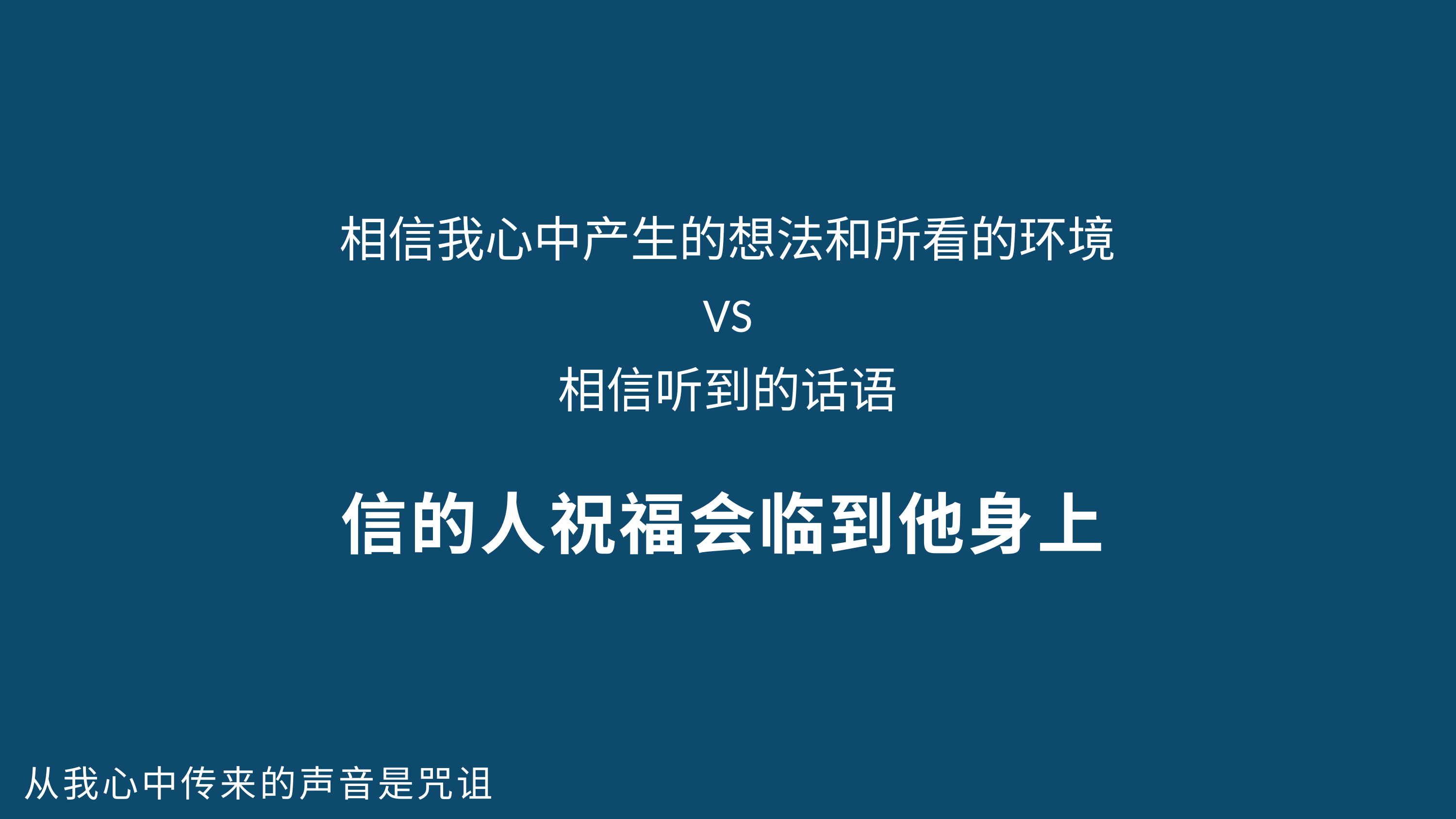

相信我心中产生的想法和所看的环境
VS
相信听到的话语
信的人祝福会临到他身上
从我心中传来的声音是咒诅